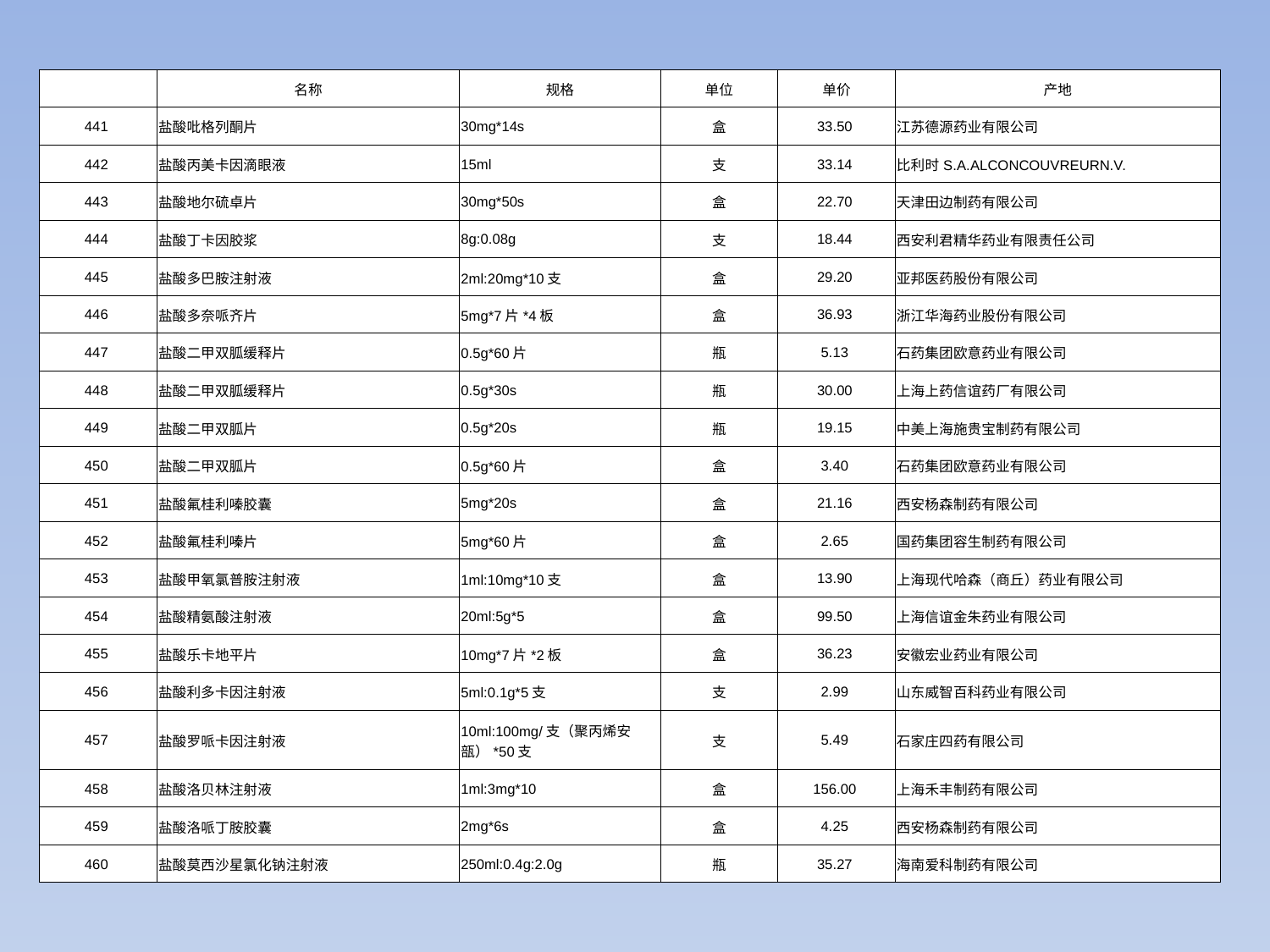

|  | 名称 | 规格 | 单位 | 单价 | 产地 |
| --- | --- | --- | --- | --- | --- |
| 441 | 盐酸吡格列酮片 | 30mg\*14s | 盒 | 33.50 | 江苏德源药业有限公司 |
| 442 | 盐酸丙美卡因滴眼液 | 15ml | 支 | 33.14 | 比利时S.A.ALCONCOUVREURN.V. |
| 443 | 盐酸地尔硫卓片 | 30mg\*50s | 盒 | 22.70 | 天津田边制药有限公司 |
| 444 | 盐酸丁卡因胶浆 | 8g:0.08g | 支 | 18.44 | 西安利君精华药业有限责任公司 |
| 445 | 盐酸多巴胺注射液 | 2ml:20mg\*10支 | 盒 | 29.20 | 亚邦医药股份有限公司 |
| 446 | 盐酸多奈哌齐片 | 5mg\*7片\*4板 | 盒 | 36.93 | 浙江华海药业股份有限公司 |
| 447 | 盐酸二甲双胍缓释片 | 0.5g\*60片 | 瓶 | 5.13 | 石药集团欧意药业有限公司 |
| 448 | 盐酸二甲双胍缓释片 | 0.5g\*30s | 瓶 | 30.00 | 上海上药信谊药厂有限公司 |
| 449 | 盐酸二甲双胍片 | 0.5g\*20s | 瓶 | 19.15 | 中美上海施贵宝制药有限公司 |
| 450 | 盐酸二甲双胍片 | 0.5g\*60片 | 盒 | 3.40 | 石药集团欧意药业有限公司 |
| 451 | 盐酸氟桂利嗪胶囊 | 5mg\*20s | 盒 | 21.16 | 西安杨森制药有限公司 |
| 452 | 盐酸氟桂利嗪片 | 5mg\*60片 | 盒 | 2.65 | 国药集团容生制药有限公司 |
| 453 | 盐酸甲氧氯普胺注射液 | 1ml:10mg\*10支 | 盒 | 13.90 | 上海现代哈森（商丘）药业有限公司 |
| 454 | 盐酸精氨酸注射液 | 20ml:5g\*5 | 盒 | 99.50 | 上海信谊金朱药业有限公司 |
| 455 | 盐酸乐卡地平片 | 10mg\*7片\*2板 | 盒 | 36.23 | 安徽宏业药业有限公司 |
| 456 | 盐酸利多卡因注射液 | 5ml:0.1g\*5支 | 支 | 2.99 | 山东威智百科药业有限公司 |
| 457 | 盐酸罗哌卡因注射液 | 10ml:100mg/支（聚丙烯安瓿）\*50支 | 支 | 5.49 | 石家庄四药有限公司 |
| 458 | 盐酸洛贝林注射液 | 1ml:3mg\*10 | 盒 | 156.00 | 上海禾丰制药有限公司 |
| 459 | 盐酸洛哌丁胺胶囊 | 2mg\*6s | 盒 | 4.25 | 西安杨森制药有限公司 |
| 460 | 盐酸莫西沙星氯化钠注射液 | 250ml:0.4g:2.0g | 瓶 | 35.27 | 海南爱科制药有限公司 |